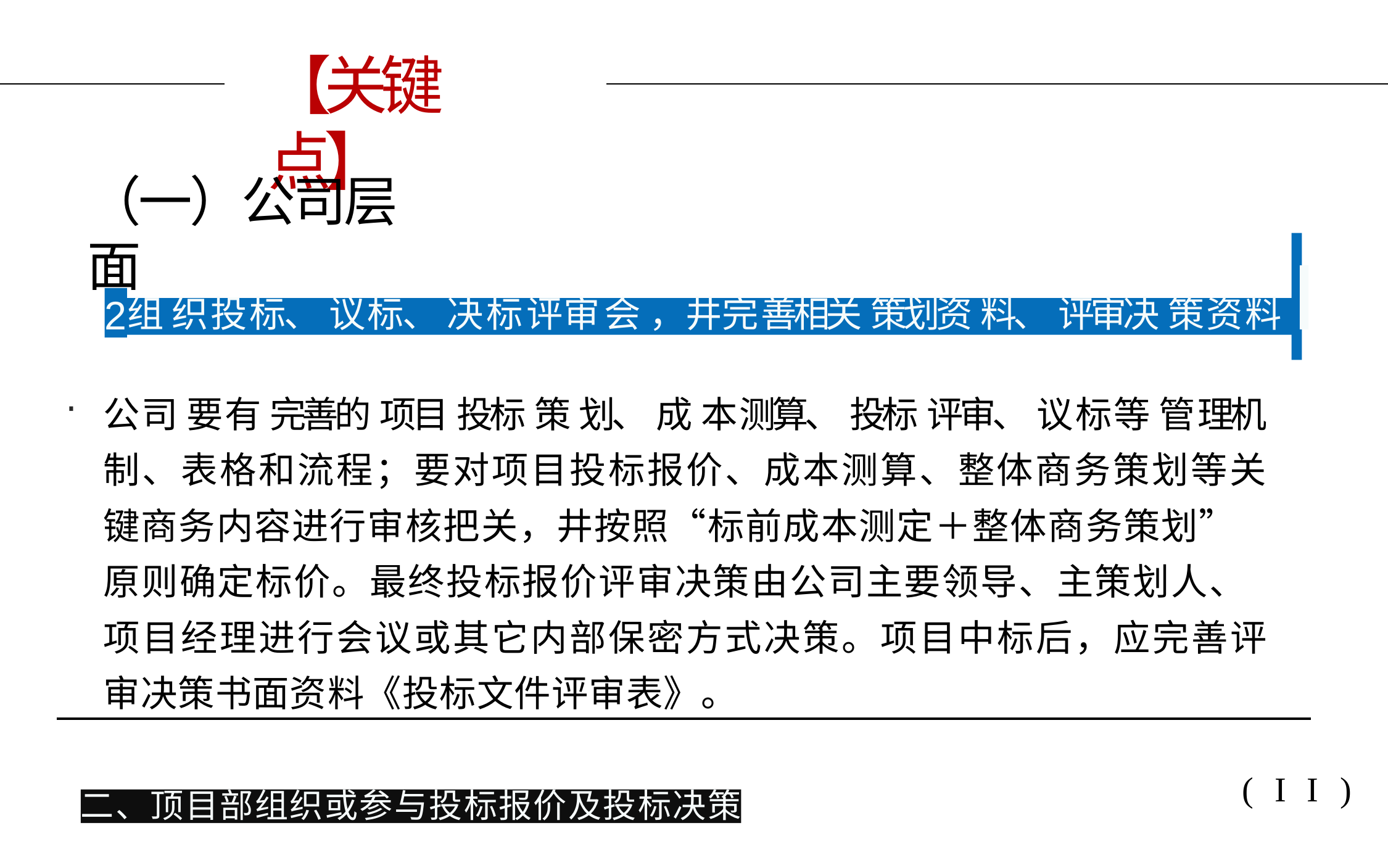

# 【关键点】

（一）公司层面

I
2
组 织投标、 议标、 决标评审会 ，井完善相关 策划资 料、 评审决 策资料
公司 要有 完善的 项目 投标 策 划、 成 本测算、 投标 评审、 议标等 管理机 制、表格和流程；要对项目投标报价、成本测算、整体商务策划等关 键商务内容进行审核把关，井按照“标前成本测定＋整体商务策划”  原则确定标价。最终投标报价评审决策由公司主要领导、主策划人、 项目经理进行会议或其它内部保密方式决策。项目中标后，应完善评 审决策书面资料《投标文件评审表》。

(II)
二、顶目部组织或参与投标报价及投标决策